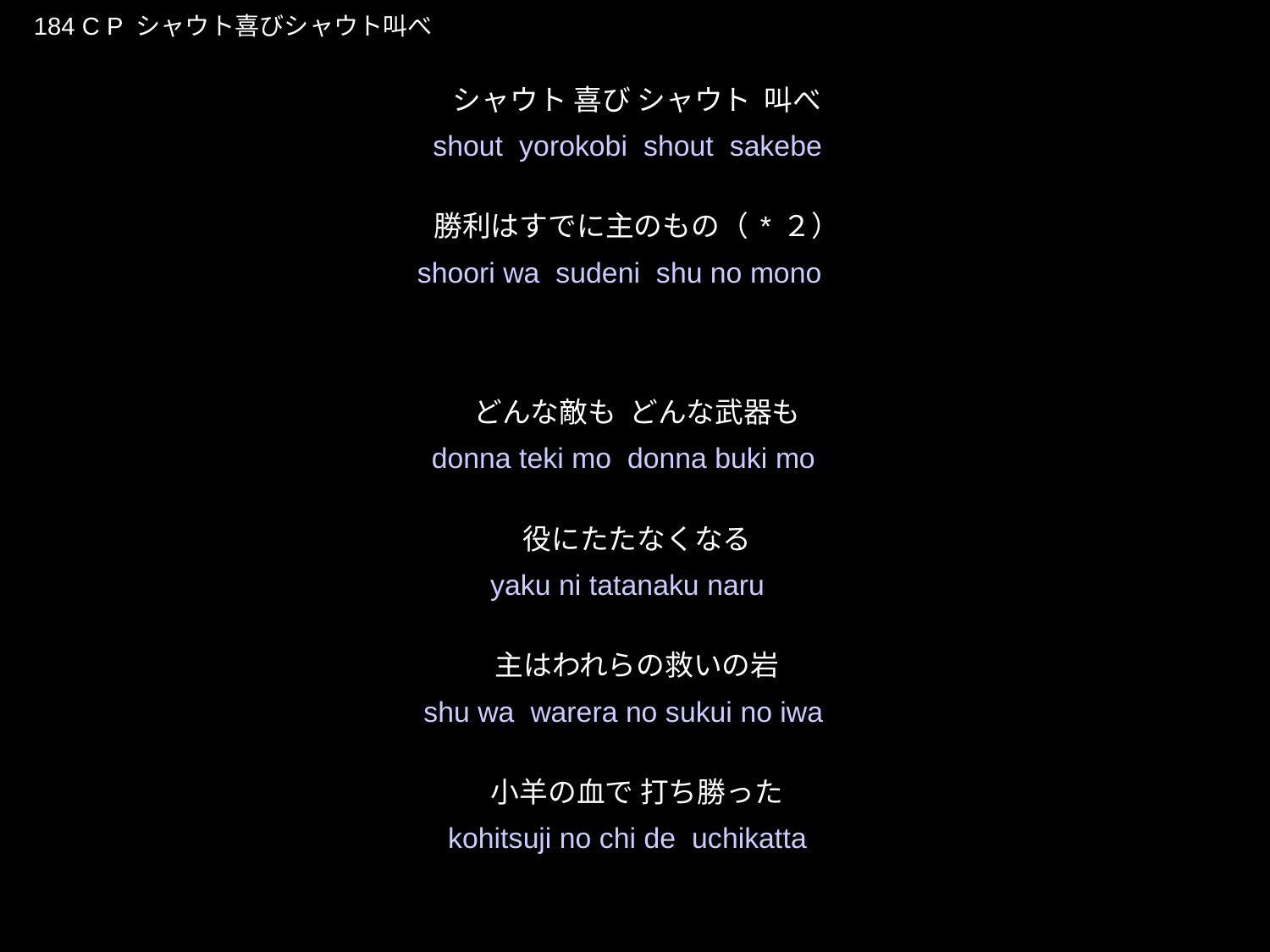

しゃうとよろこびしゃうとさけべ
★P
184 C P シャウト喜びシャウト叫べ
シャウト 喜び シャウト  叫べ
勝利はすでに主のもの（*２）
どんな敵も  どんな武器も
役にたたなくなる
主はわれらの救いの岩
小羊の血で 打ち勝った
★５
shout  yorokobi  shout  sakebe
shoori wa  sudeni  shu no mono
donna teki mo  donna buki mo
yaku ni tatanaku naru
shu wa  warera no sukui no iwa
kohitsuji no chi de  uchikatta